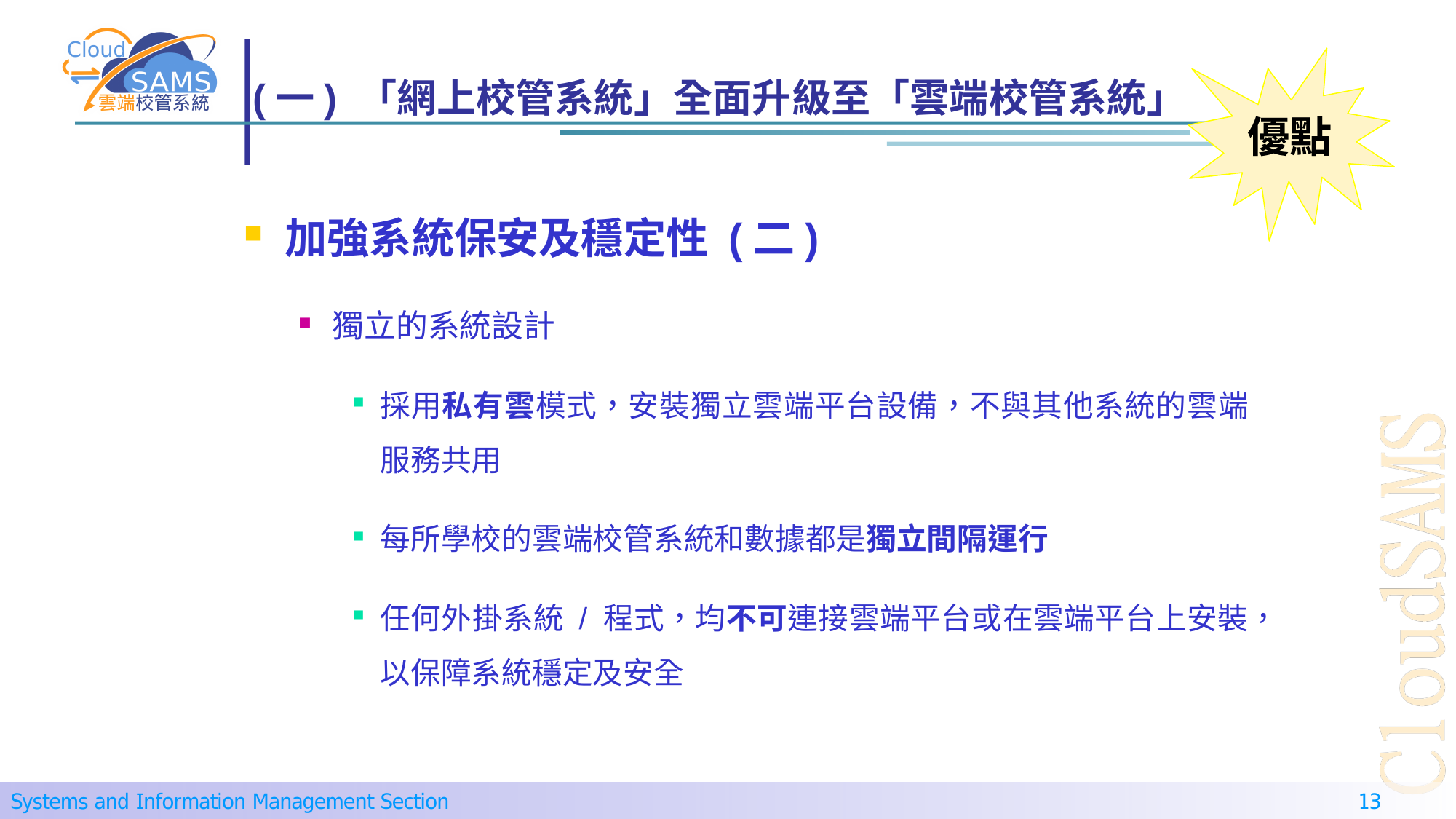

# (一) 「網上校管系統」全面升級至「雲端校管系統」
優點
加強系統保安及穩定性 (二)
獨立的系統設計
採用私有雲模式，安裝獨立雲端平台設備，不與其他系統的雲端服務共用
每所學校的雲端校管系統和數據都是獨立間隔運行
任何外掛系統 / 程式，均不可連接雲端平台或在雲端平台上安裝，以保障系統穩定及安全